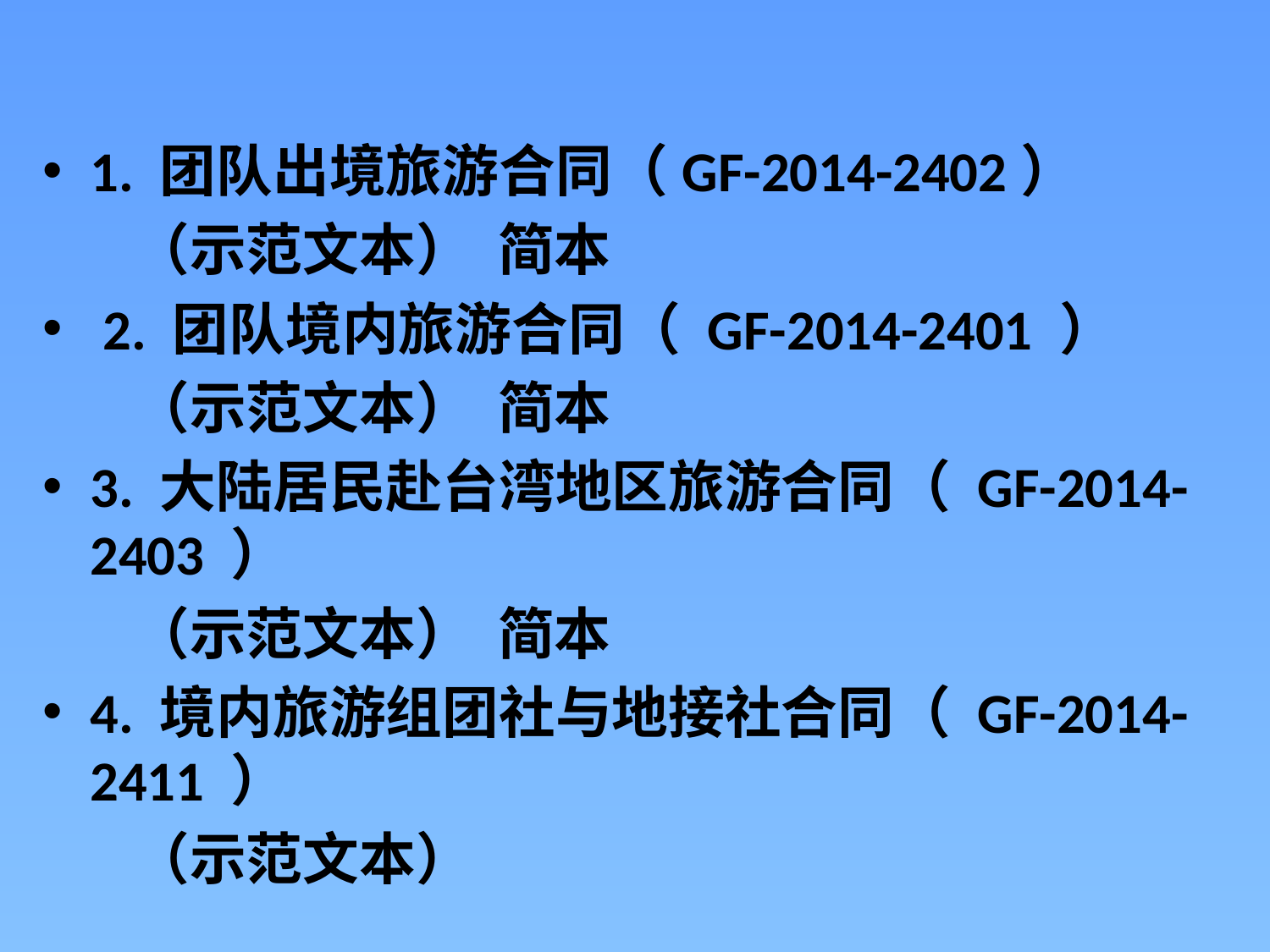

#
1. 团队出境旅游合同（GF-2014-2402）
      （示范文本）  简本
 2. 团队境内旅游合同（ GF-2014-2401 ）
      （示范文本）  简本
3. 大陆居民赴台湾地区旅游合同（ GF-2014-2403 ）
      （示范文本）  简本
4. 境内旅游组团社与地接社合同（ GF-2014-2411 ）
      （示范文本）